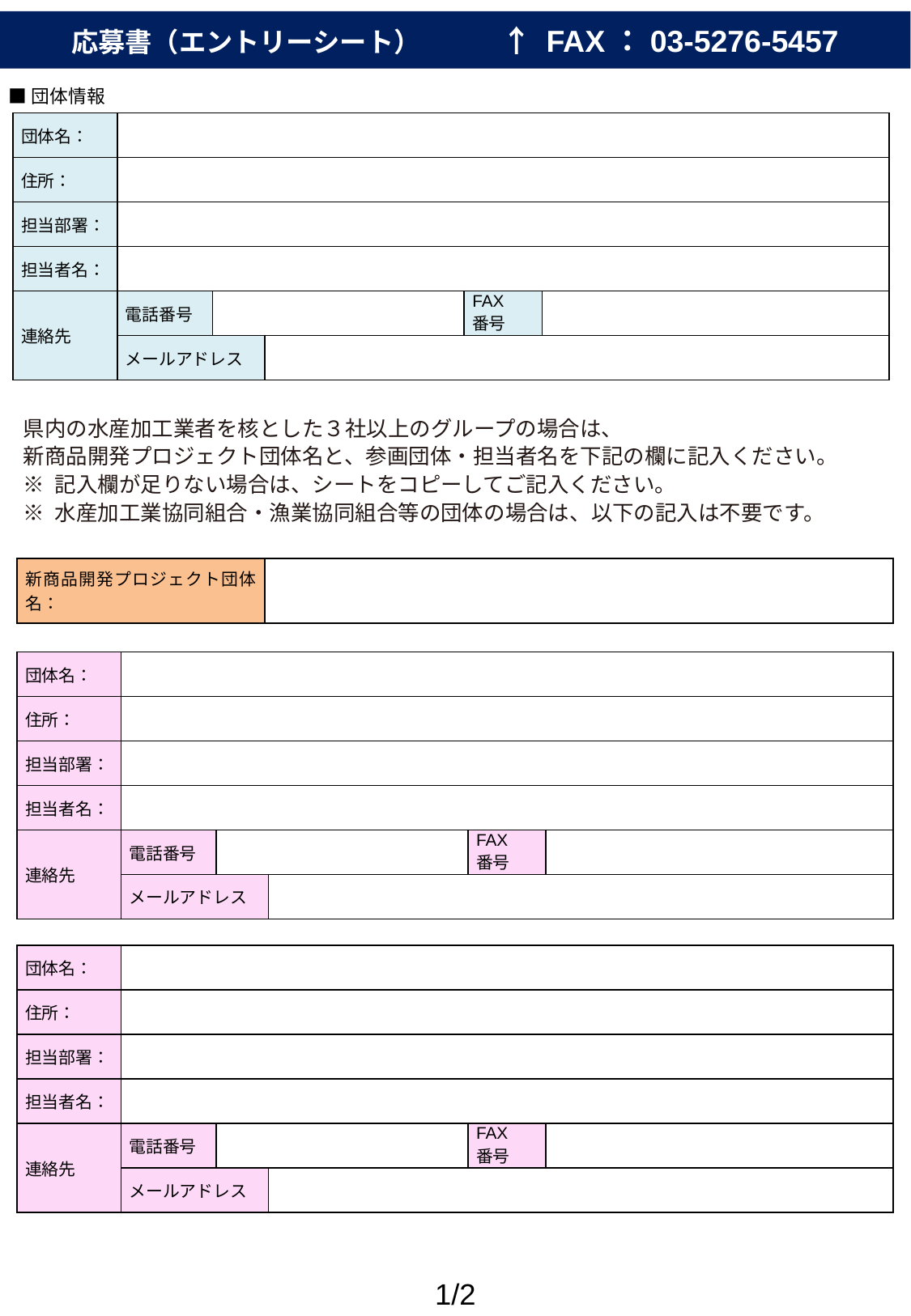

応募書（エントリーシート）　　　↑ FAX：03-5276-5457
■団体情報
| 団体名： |  |  |  |  |  |
| --- | --- | --- | --- | --- | --- |
| 住所： |  |  |  |  |  |
| 担当部署： |  |  |  |  |  |
| 担当者名： |  |  |  |  |  |
| 連絡先 | 電話番号 |  |  | FAX 番号 |  |
|  | メールアドレス |  |  |  |  |
県内の水産加工業者を核とした３社以上のグループの場合は、
新商品開発プロジェクト団体名と、参画団体・担当者名を下記の欄に記入ください。
※ 記入欄が足りない場合は、シートをコピーしてご記入ください。
※ 水産加工業協同組合・漁業協同組合等の団体の場合は、以下の記入は不要です。
| 新商品開発プロジェクト団体名： |  |
| --- | --- |
| 団体名： |  |  |  |  |  |
| --- | --- | --- | --- | --- | --- |
| 住所： |  |  |  |  |  |
| 担当部署： |  |  |  |  |  |
| 担当者名： |  |  |  |  |  |
| 連絡先 | 電話番号 |  |  | FAX 番号 |  |
|  | メールアドレス |  |  |  |  |
| 団体名： |  |  |  |  |  |
| --- | --- | --- | --- | --- | --- |
| 住所： |  |  |  |  |  |
| 担当部署： |  |  |  |  |  |
| 担当者名： |  |  |  |  |  |
| 連絡先 | 電話番号 |  |  | FAX 番号 |  |
|  | メールアドレス |  |  |  |  |
1/2